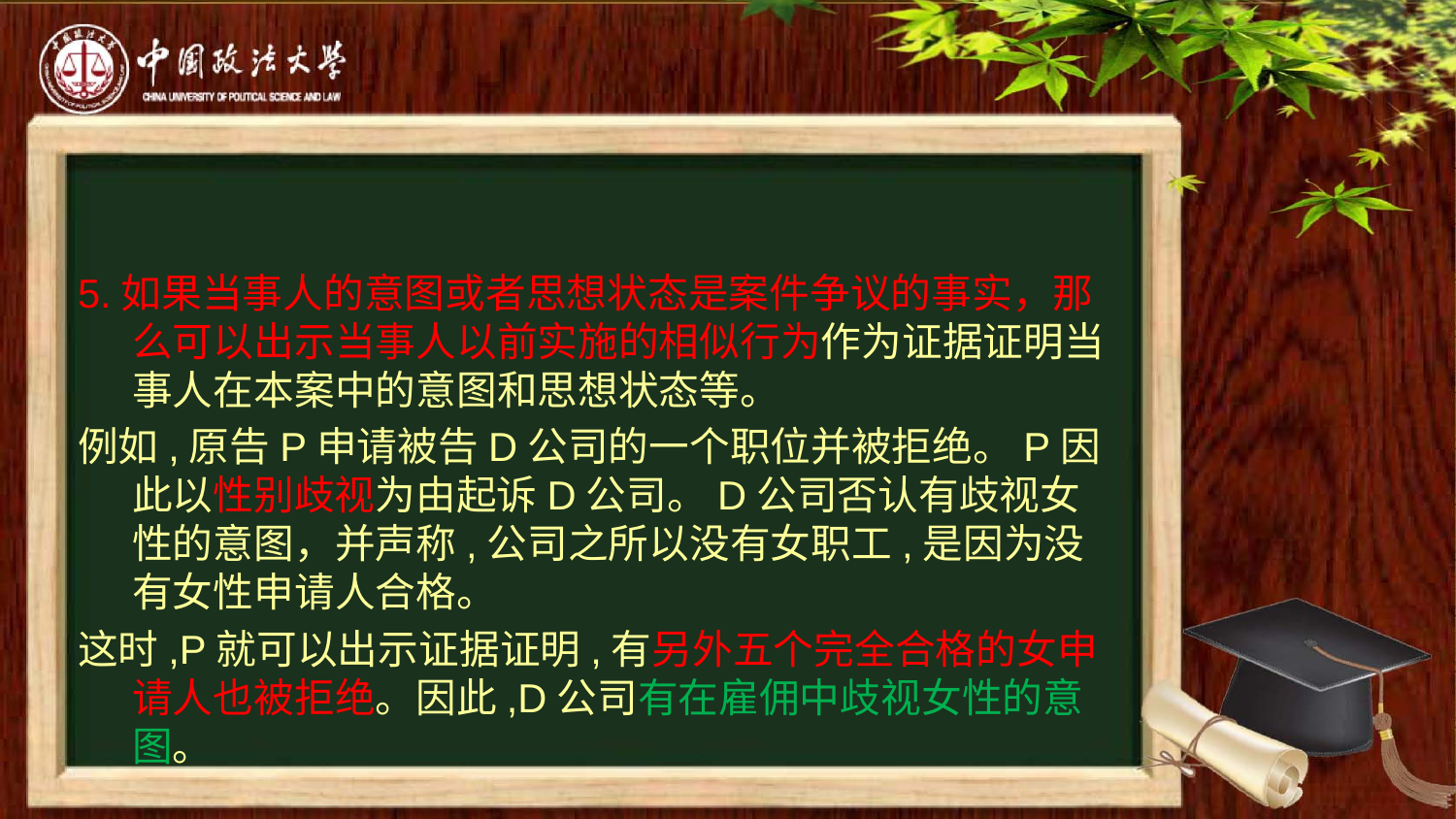

#
5.如果当事人的意图或者思想状态是案件争议的事实，那么可以出示当事人以前实施的相似行为作为证据证明当事人在本案中的意图和思想状态等。
例如,原告P申请被告D公司的一个职位并被拒绝。P因此以性别歧视为由起诉D公司。D公司否认有歧视女性的意图，并声称,公司之所以没有女职工,是因为没有女性申请人合格。
这时,P就可以出示证据证明,有另外五个完全合格的女申请人也被拒绝。因此,D公司有在雇佣中歧视女性的意图。